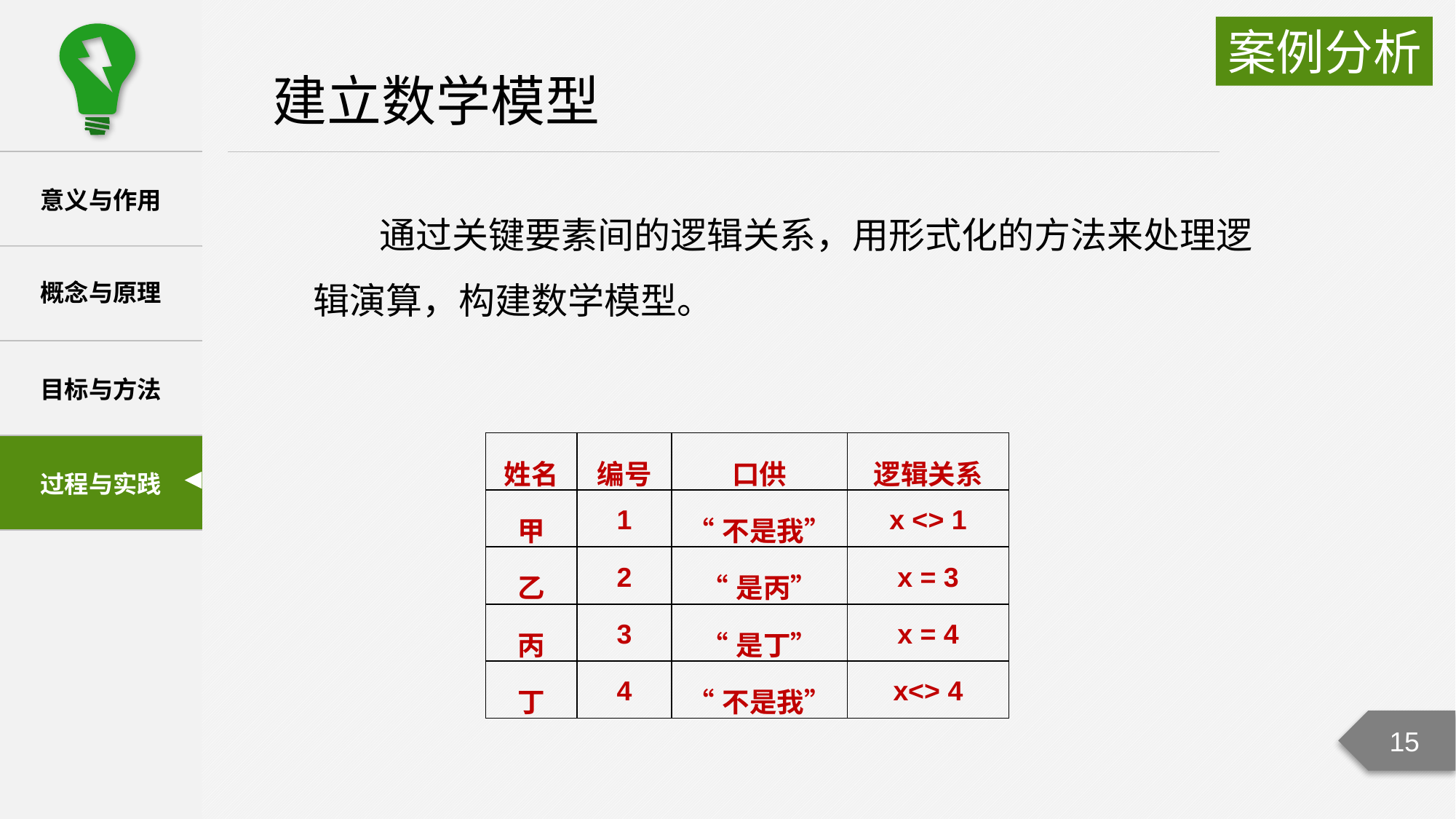

建立数学模型
       通过关键要素间的逻辑关系，用形式化的方法来处理逻辑演算，构建数学模型。
| 姓名 | 编号 | 口供 | 逻辑关系 |
| --- | --- | --- | --- |
| 甲 | 1 | “不是我” | x <> 1 |
| 乙 | 2 | “是丙” | x = 3 |
| 丙 | 3 | “是丁” | x = 4 |
| 丁 | 4 | “不是我” | x<> 4 |